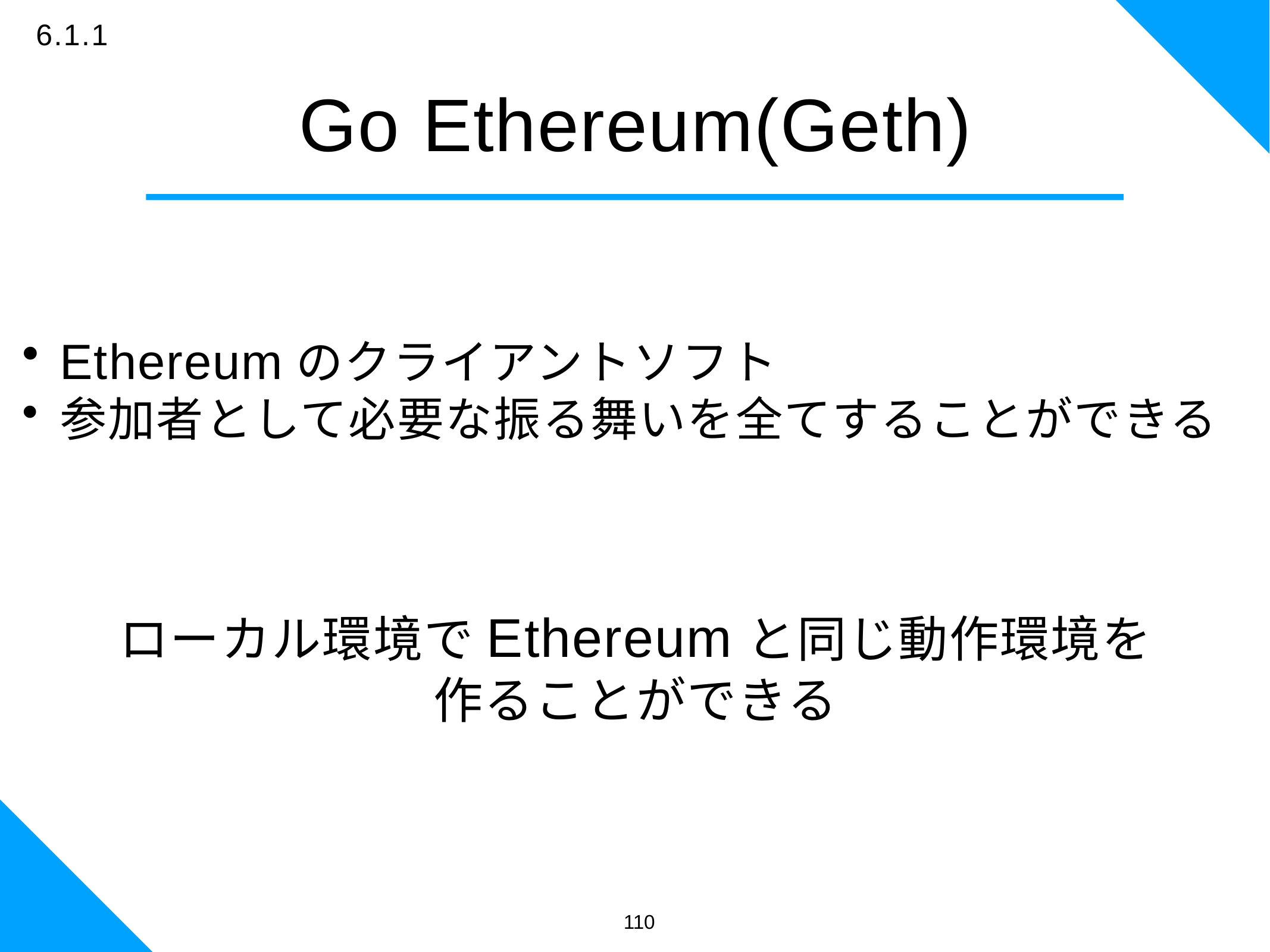

6.1.1
# Go Ethereum(Geth)
Ethereumのクライアントソフト
参加者として必要な振る舞いを全てすることができる
ローカル環境でEthereumと同じ動作環境を
作ることができる
110